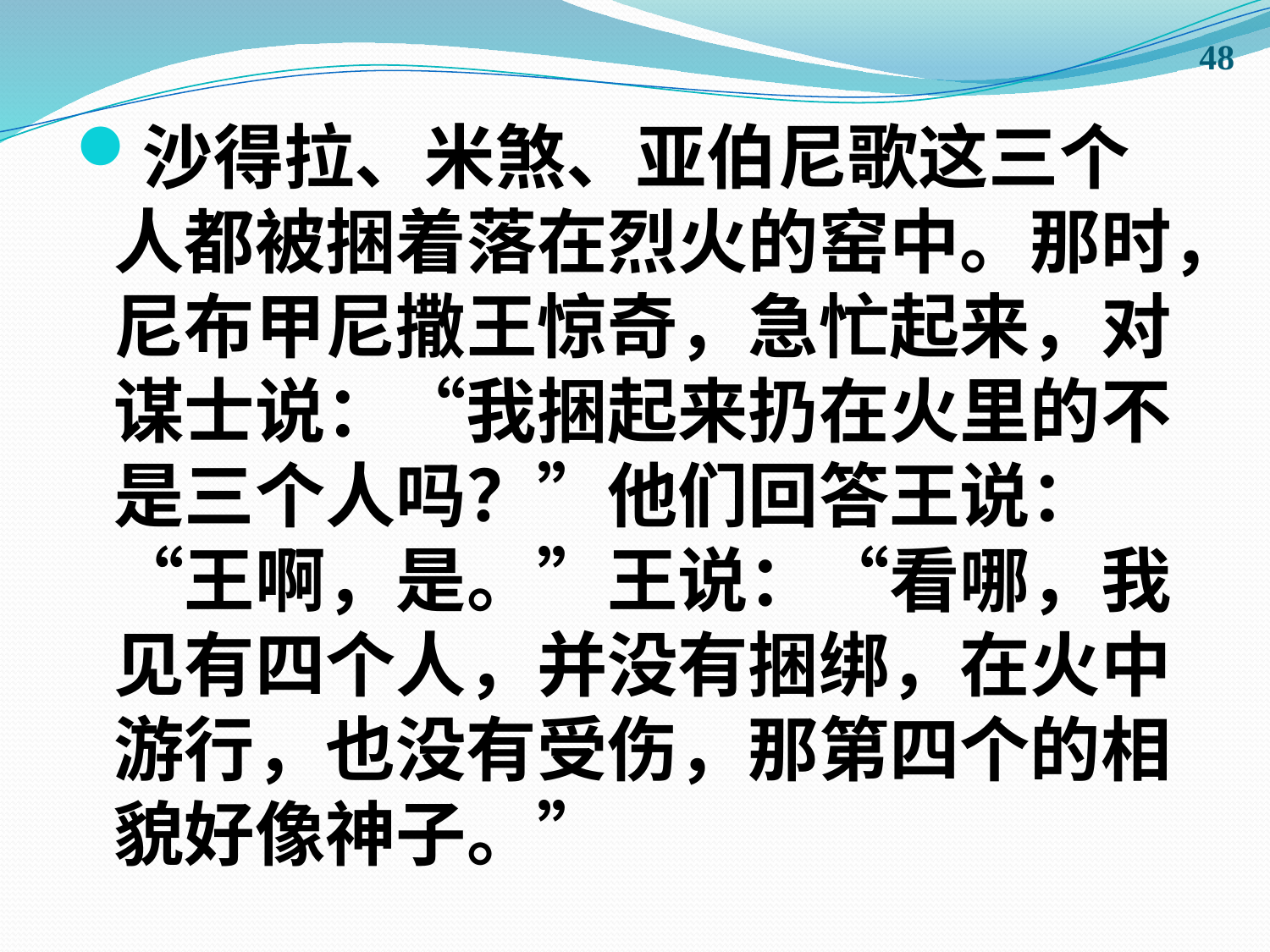

48
沙得拉、米煞、亚伯尼歌这三个人都被捆着落在烈火的窑中。那时，尼布甲尼撒王惊奇，急忙起来，对谋士说：“我捆起来扔在火里的不是三个人吗？”他们回答王说：“王啊，是。”王说：“看哪，我见有四个人，并没有捆绑，在火中游行，也没有受伤，那第四个的相貌好像神子。”